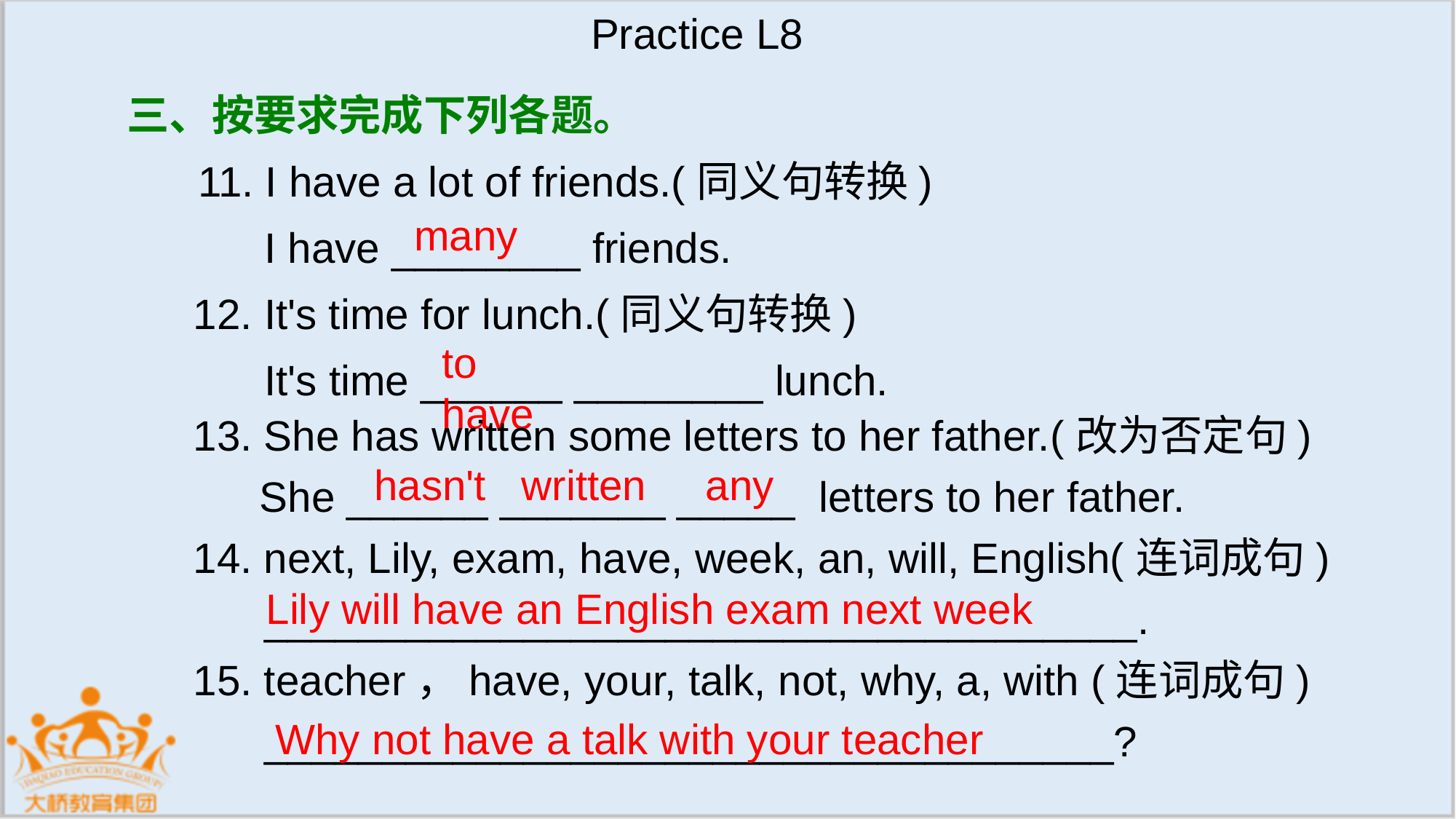

Practice L8
三、按要求完成下列各题。
      11. I have a lot of friends.(同义句转换)
       I have ________ friends.
 12. It's time for lunch.(同义句转换)
       It's time ______ ________ lunch.
many
to          have
13. She has written some letters to her father.(改为否定句)
 She ______ _______ _____  letters to her father.
14. next, Lily, exam, have, week, an, will, English(连词成句)
      _____________________________________.
15. teacher，have, your, talk, not, why, a, with (连词成句)
      ____________________________________?
hasn't   written     any
Lily will have an English exam next week
Why not have a talk with your teacher